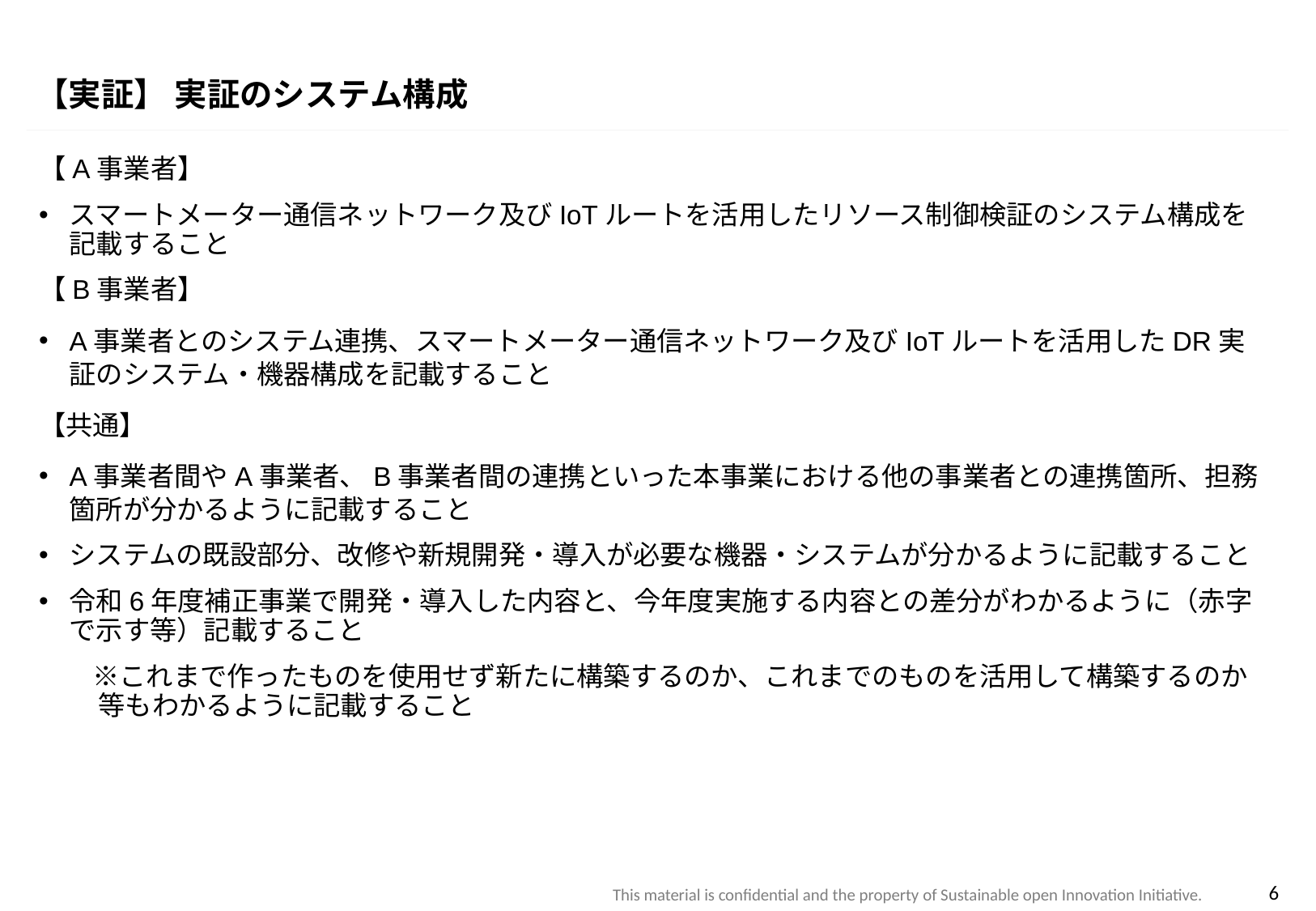

【実証】 実証のシステム構成
【A事業者】
スマートメーター通信ネットワーク及びIoTルートを活用したリソース制御検証のシステム構成を記載すること
【B事業者】
A事業者とのシステム連携、スマートメーター通信ネットワーク及びIoTルートを活用したDR実証のシステム・機器構成を記載すること
【共通】
A事業者間やA事業者、B事業者間の連携といった本事業における他の事業者との連携箇所、担務箇所が分かるように記載すること
システムの既設部分、改修や新規開発・導入が必要な機器・システムが分かるように記載すること
令和6年度補正事業で開発・導入した内容と、今年度実施する内容との差分がわかるように（赤字で示す等）記載すること
　　※これまで作ったものを使用せず新たに構築するのか、これまでのものを活用して構築するのか等もわかるように記載すること